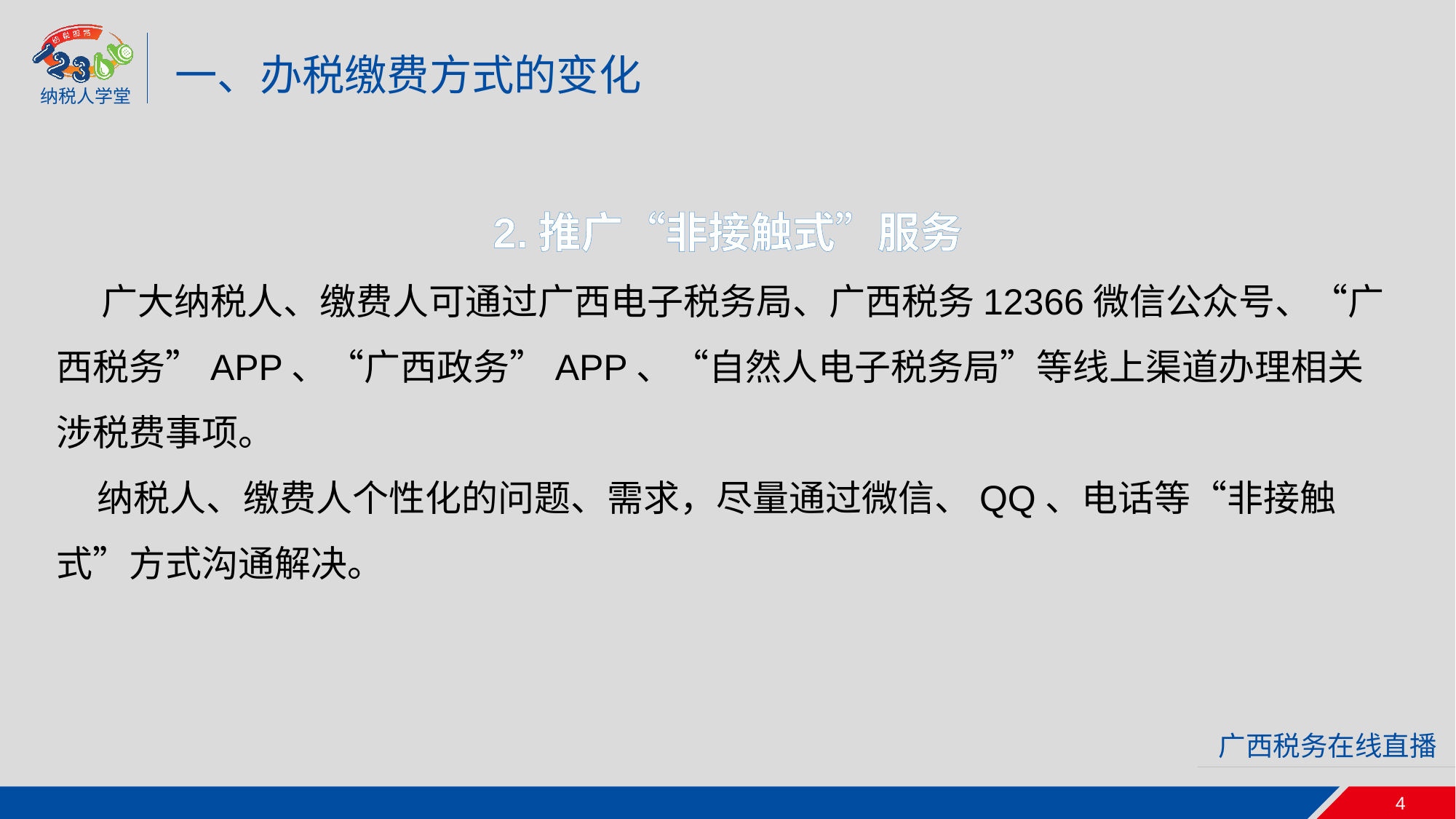

一、办税缴费方式的变化
2.推广“非接触式”服务
     广大纳税人、缴费人可通过广西电子税务局、广西税务12366微信公众号、“广西税务”APP、“广西政务”APP、“自然人电子税务局”等线上渠道办理相关涉税费事项。
    纳税人、缴费人个性化的问题、需求，尽量通过微信、QQ、电话等“非接触式”方式沟通解决。